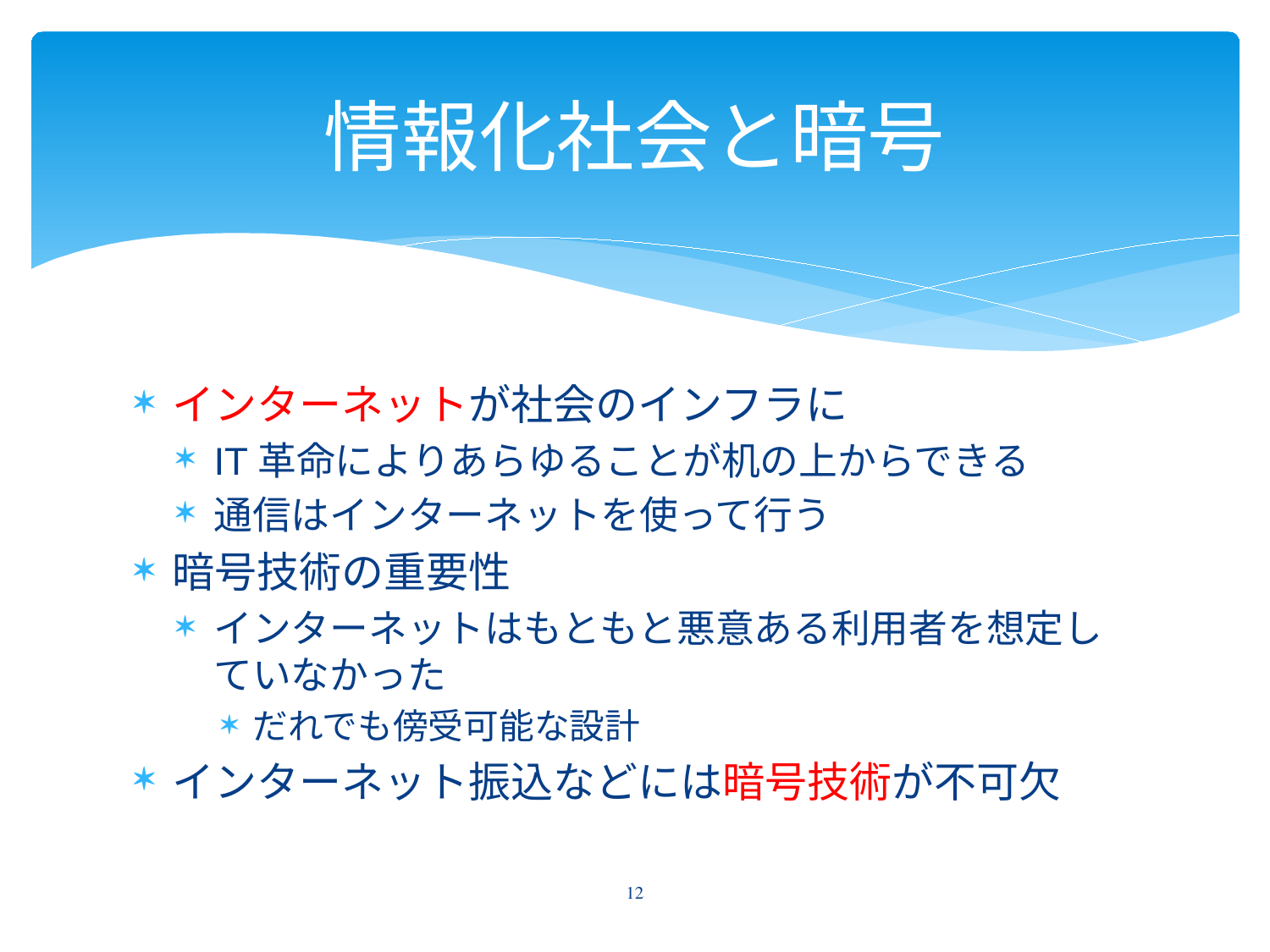

# 情報化社会と暗号
インターネットが社会のインフラに
IT革命によりあらゆることが机の上からできる
通信はインターネットを使って行う
暗号技術の重要性
インターネットはもともと悪意ある利用者を想定していなかった
だれでも傍受可能な設計
インターネット振込などには暗号技術が不可欠
12